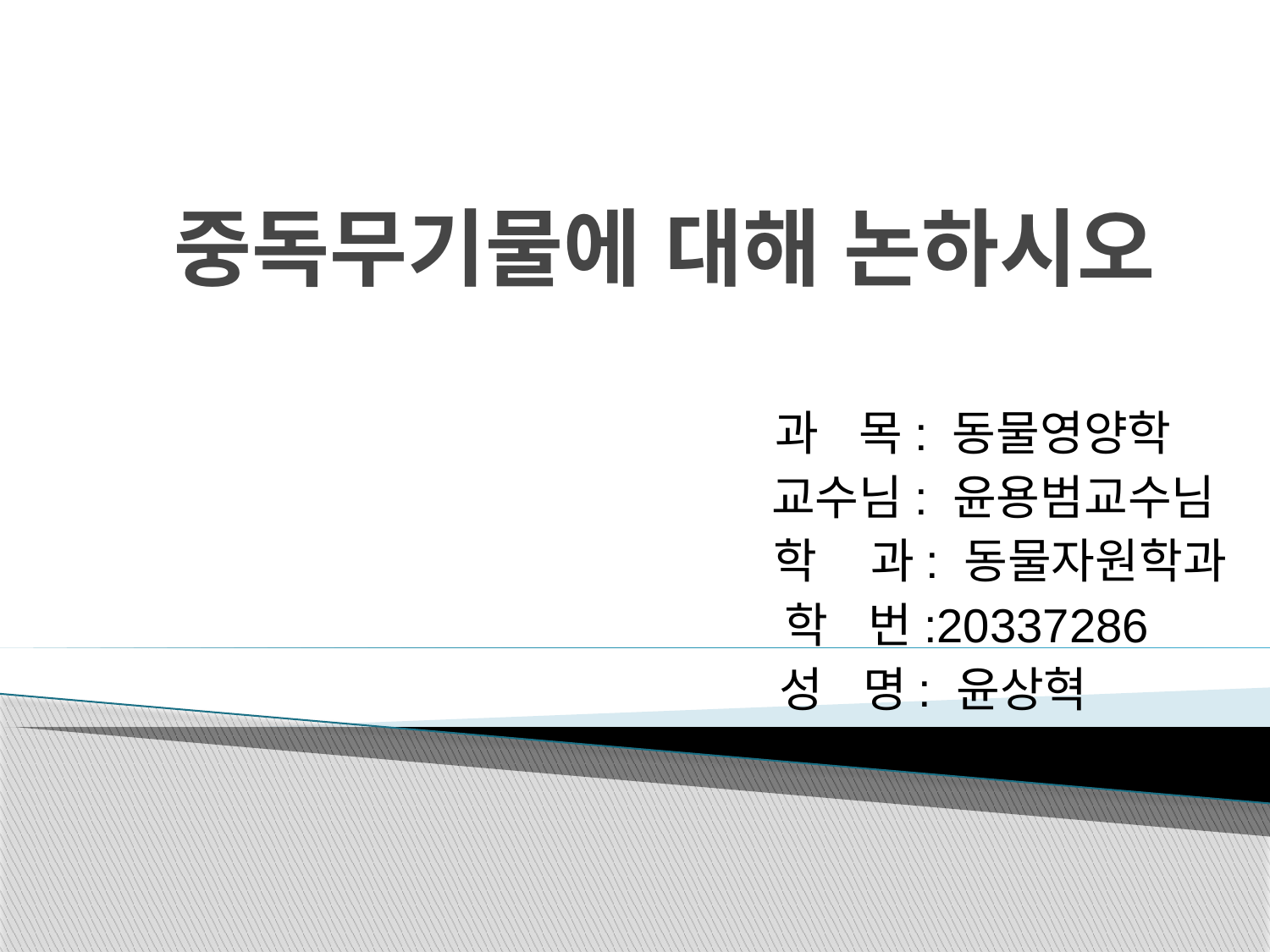

# 중독무기물에 대해 논하시오
                      과   목: 동물영양학
                         교수님: 윤용범교수님
                          학    과: 동물자원학과
                     학   번:20337286
                성   명: 윤상혁